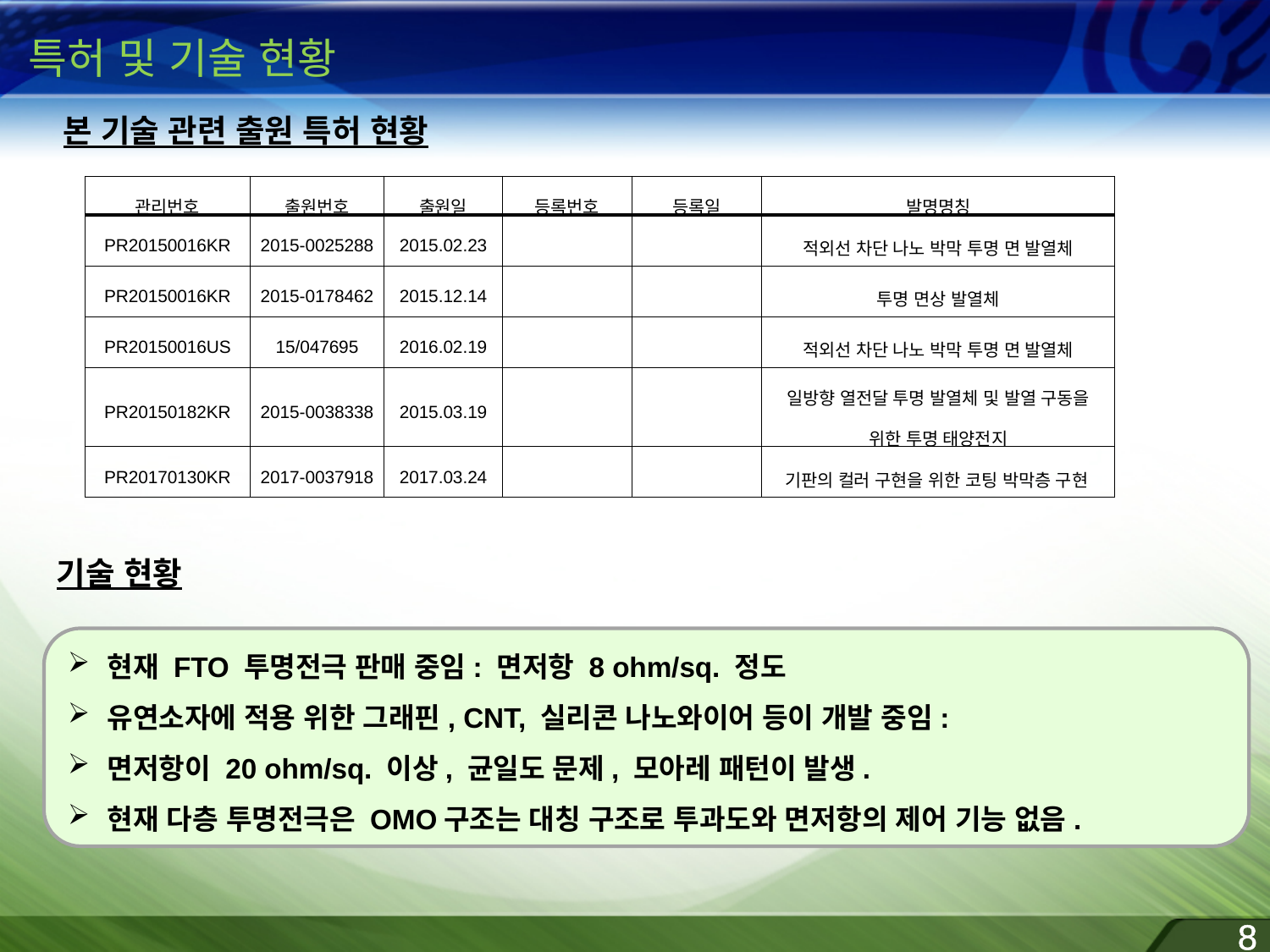

특허 및 기술 현황
본 기술 관련 출원 특허 현황
| 관리번호 | 출원번호 | 출원일 | 등록번호 | 등록일 | 발명명칭 |
| --- | --- | --- | --- | --- | --- |
| PR20150016KR | 2015-0025288 | 2015.02.23 |  |  | 적외선 차단 나노 박막 투명 면 발열체 |
| PR20150016KR | 2015-0178462 | 2015.12.14 |  |  | 투명 면상 발열체 |
| PR20150016US | 15/047695 | 2016.02.19 |  |  | 적외선 차단 나노 박막 투명 면 발열체 |
| PR20150182KR | 2015-0038338 | 2015.03.19 |  |  | 일방향 열전달 투명 발열체 및 발열 구동을 위한 투명 태양전지 |
| PR20170130KR | 2017-0037918 | 2017.03.24 |  |  | 기판의 컬러 구현을 위한 코팅 박막층 구현 |
기술 현황
현재 FTO 투명전극 판매 중임: 면저항 8 ohm/sq. 정도
유연소자에 적용 위한 그래핀, CNT, 실리콘 나노와이어 등이 개발 중임:
면저항이 20 ohm/sq. 이상, 균일도 문제, 모아레 패턴이 발생.
현재 다층 투명전극은 OMO구조는 대칭 구조로 투과도와 면저항의 제어 기능 없음.